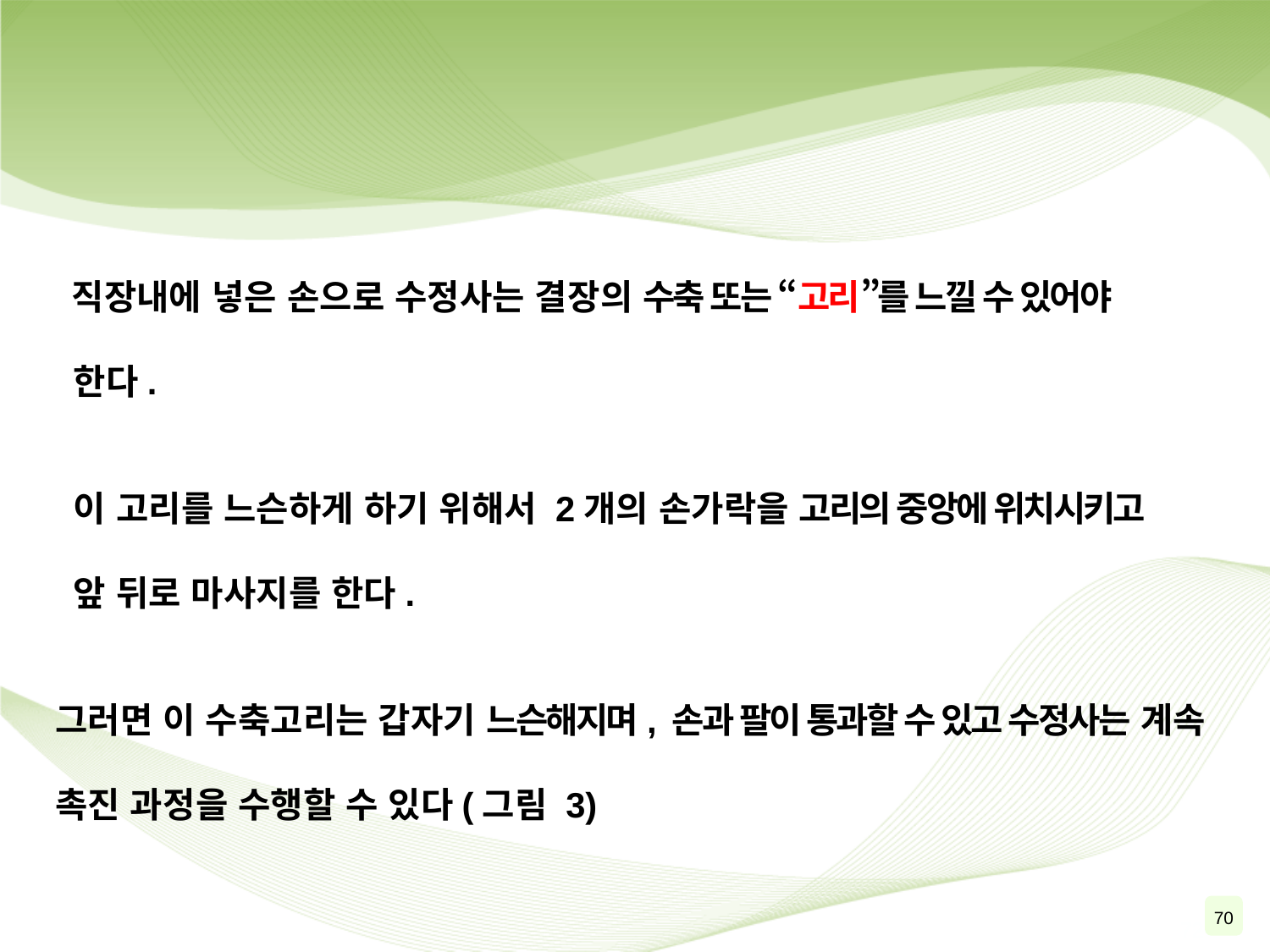

직장내에 넣은 손으로 수정사는 결장의 수축 또는 “고리”를 느낄 수 있어야
 한다.

 이 고리를 느슨하게 하기 위해서 2개의 손가락을 고리의 중앙에 위치시키고
 앞 뒤로 마사지를 한다.

그러면 이 수축고리는 갑자기 느슨해지며, 손과 팔이 통과할 수 있고 수정사는 계속 촉진 과정을 수행할 수 있다(그림 3)
70
72